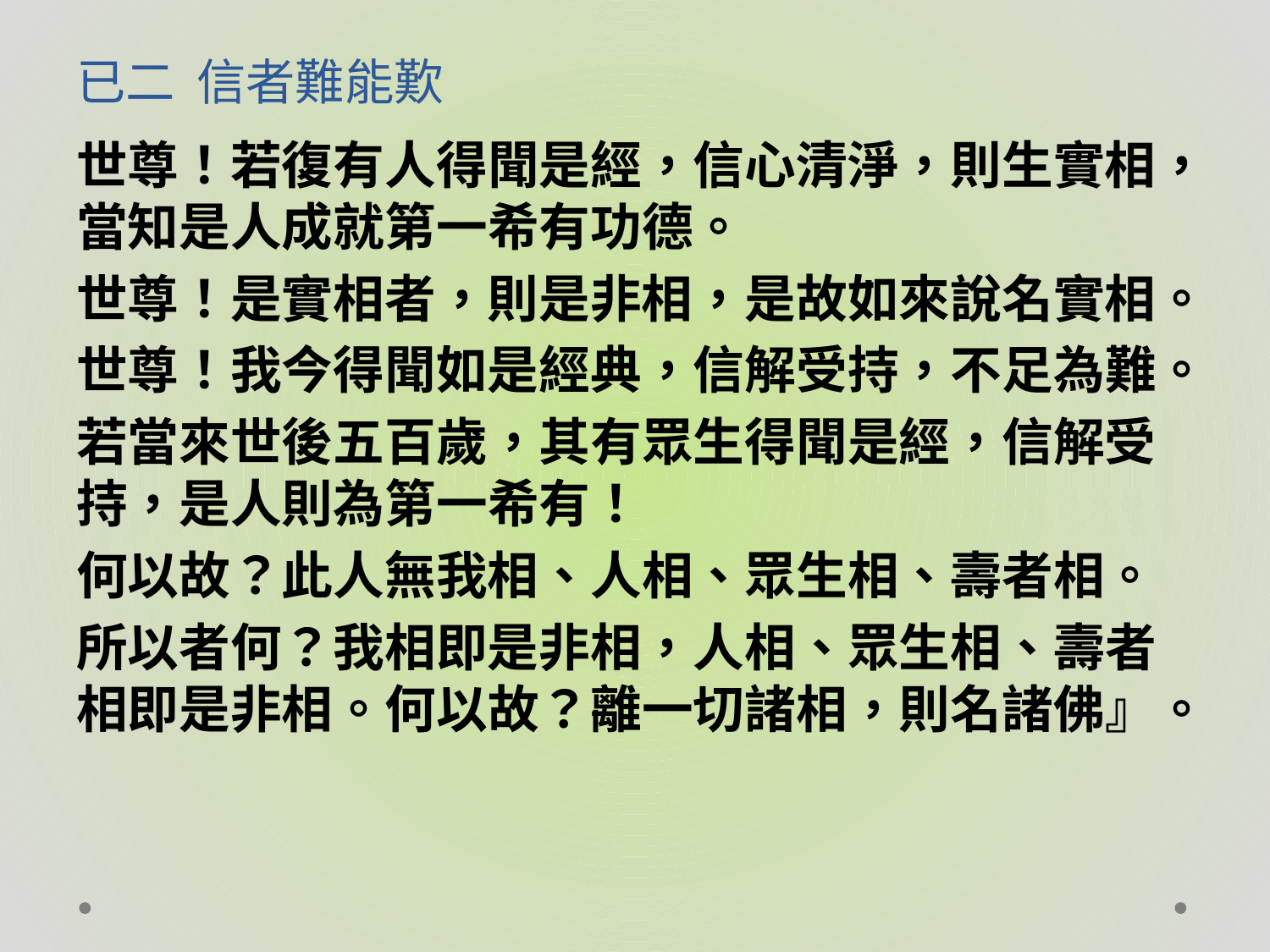

# 已二  信者難能歎
世尊！若復有人得聞是經，信心清淨，則生實相，當知是人成就第一希有功德。
世尊！是實相者，則是非相，是故如來說名實相。
世尊！我今得聞如是經典，信解受持，不足為難。
若當來世後五百歲，其有眾生得聞是經，信解受持，是人則為第一希有！
何以故？此人無我相、人相、眾生相、壽者相。
所以者何？我相即是非相，人相、眾生相、壽者相即是非相。何以故？離一切諸相，則名諸佛』。